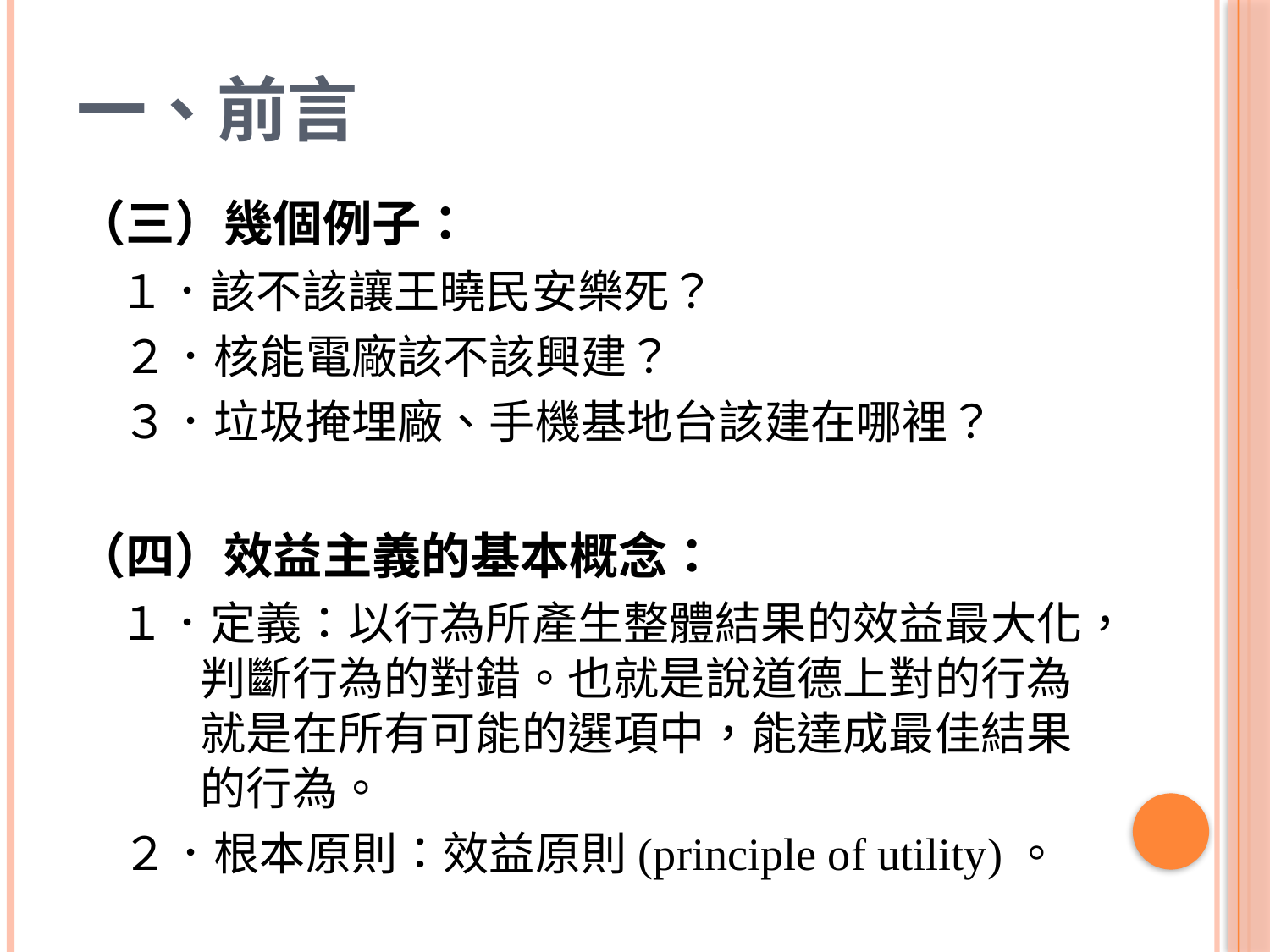

# 一、前言
（三）幾個例子：
　１．該不該讓王曉民安樂死？
　２．核能電廠該不該興建？
　３．垃圾掩埋廠、手機基地台該建在哪裡？

（四）效益主義的基本概念：
　１．定義：以行為所產生整體結果的效益最大化，判斷行為的對錯。也就是說道德上對的行為就是在所有可能的選項中，能達成最佳結果的行為。
　２．根本原則：效益原則(principle of utility)。